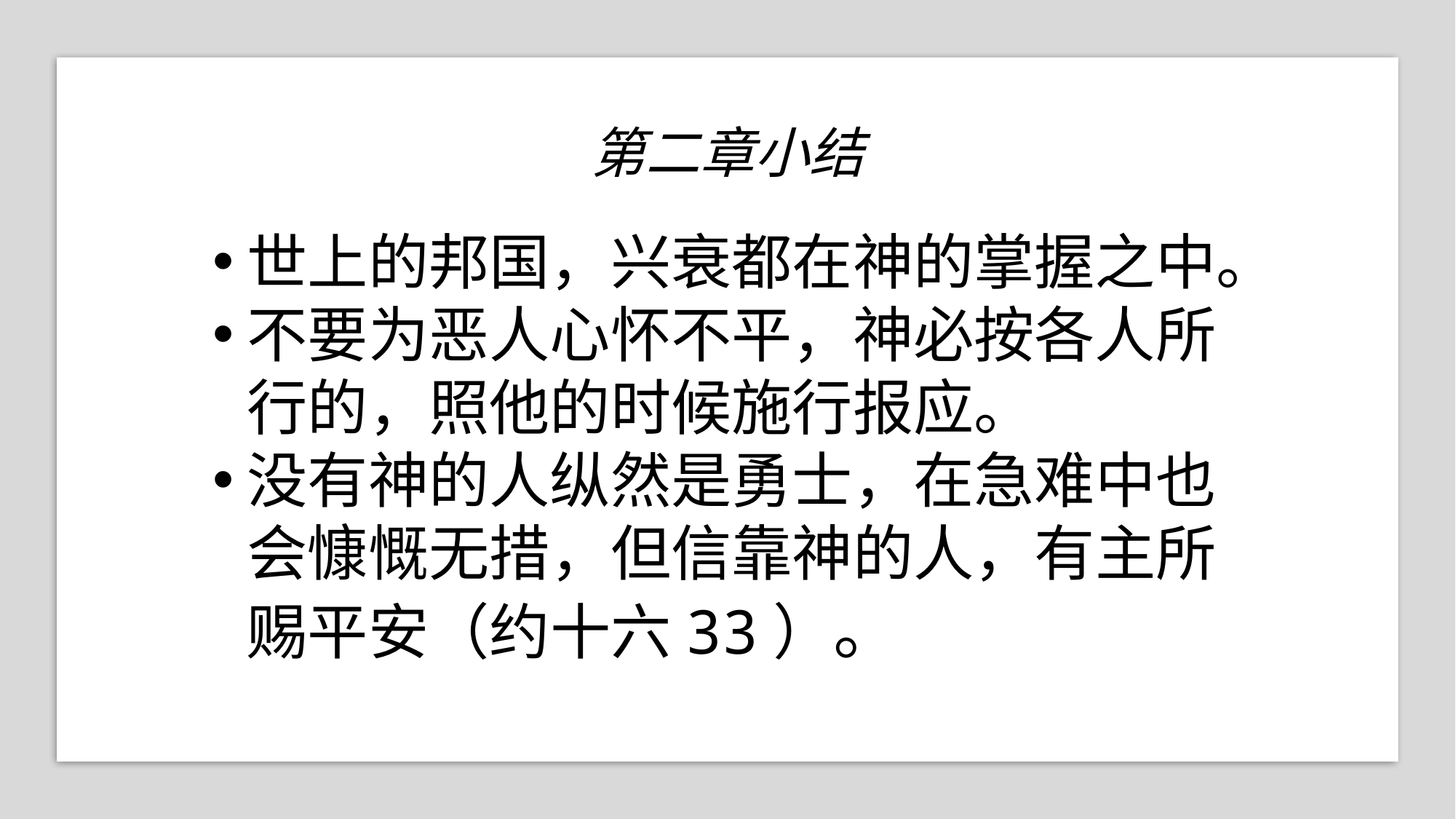

第二章小结

世上的邦国，兴衰都在神的掌握之中。
不要为恶人心怀不平，神必按各人所行的，照他的时候施行报应。
没有神的人纵然是勇士，在急难中也会慷慨无措，但信靠神的人，有主所赐平安（约十六33）。
14